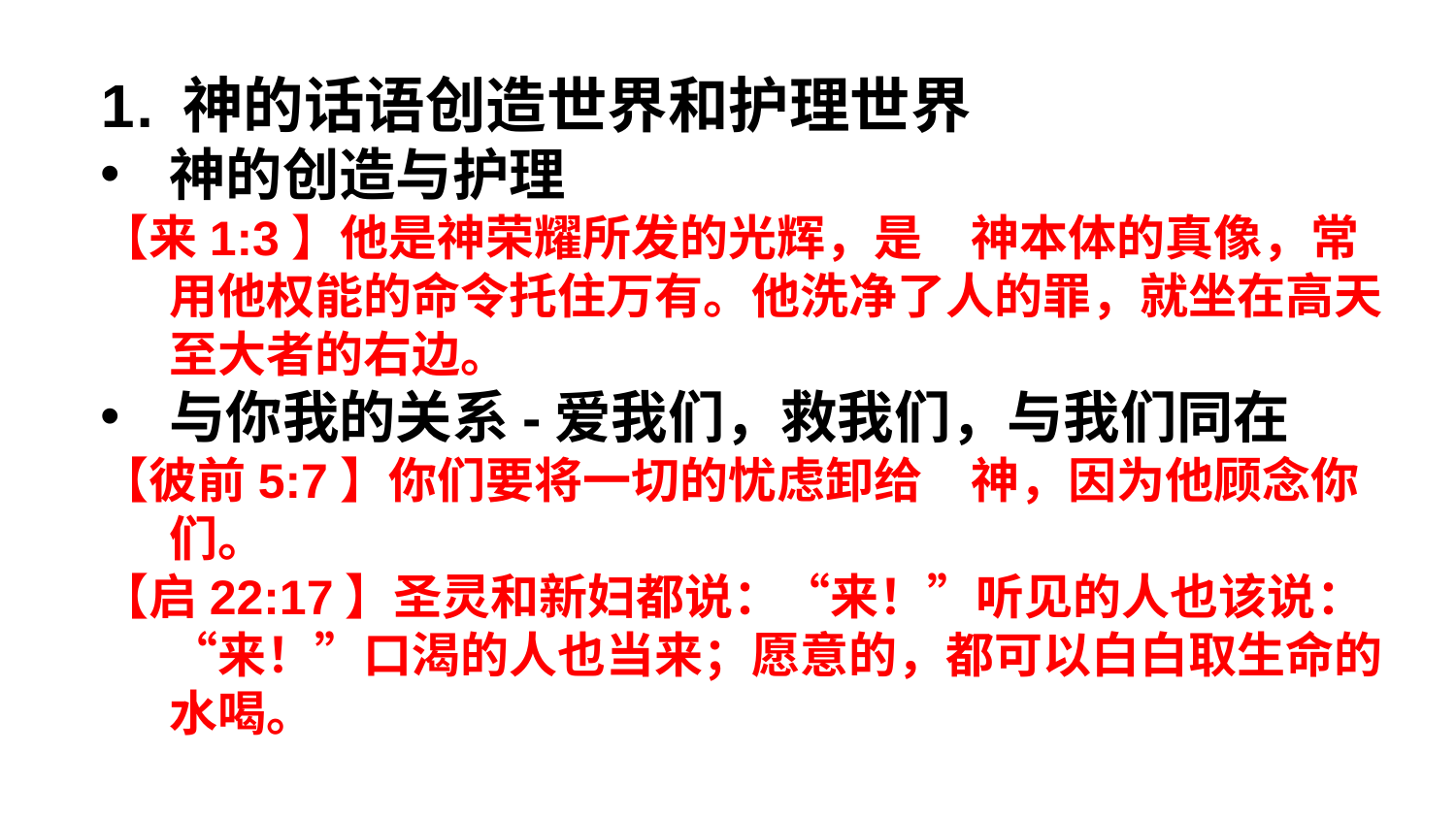

神的话语创造世界和护理世界
神的创造与护理
【来1:3】他是神荣耀所发的光辉，是　神本体的真像，常用他权能的命令托住万有。他洗净了人的罪，就坐在高天至大者的右边。
与你我的关系-爱我们，救我们，与我们同在
【彼前5:7】你们要将一切的忧虑卸给　神，因为他顾念你们。
【启22:17】圣灵和新妇都说：“来！”听见的人也该说：“来！”口渴的人也当来；愿意的，都可以白白取生命的水喝。